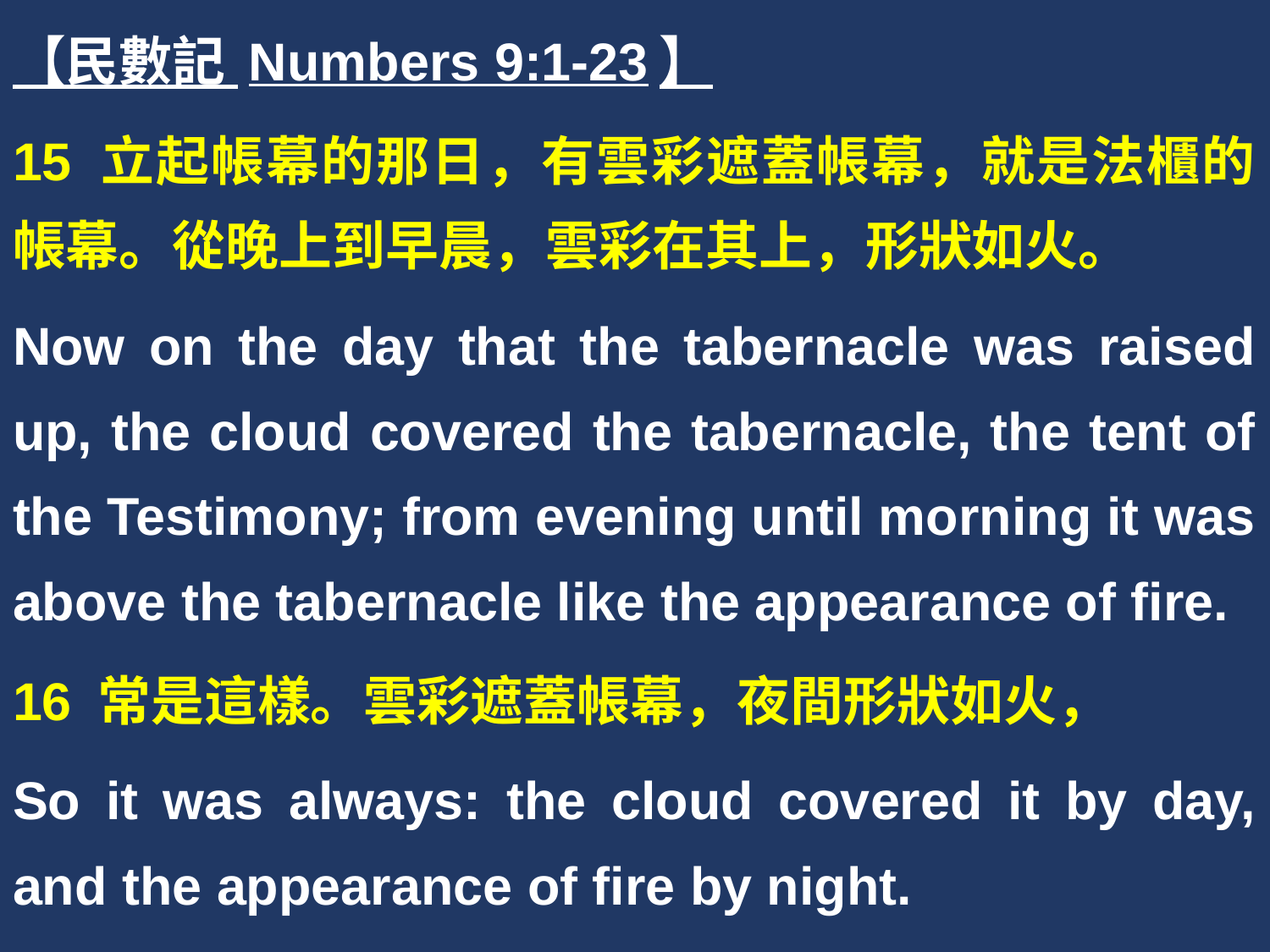

【民數記 Numbers 9:1-23】
15 立起帳幕的那日，有雲彩遮蓋帳幕，就是法櫃的帳幕。從晚上到早晨，雲彩在其上，形狀如火。
Now on the day that the tabernacle was raised up, the cloud covered the tabernacle, the tent of the Testimony; from evening until morning it was above the tabernacle like the appearance of fire.
16 常是這樣。雲彩遮蓋帳幕，夜間形狀如火，
So it was always: the cloud covered it by day, and the appearance of fire by night.